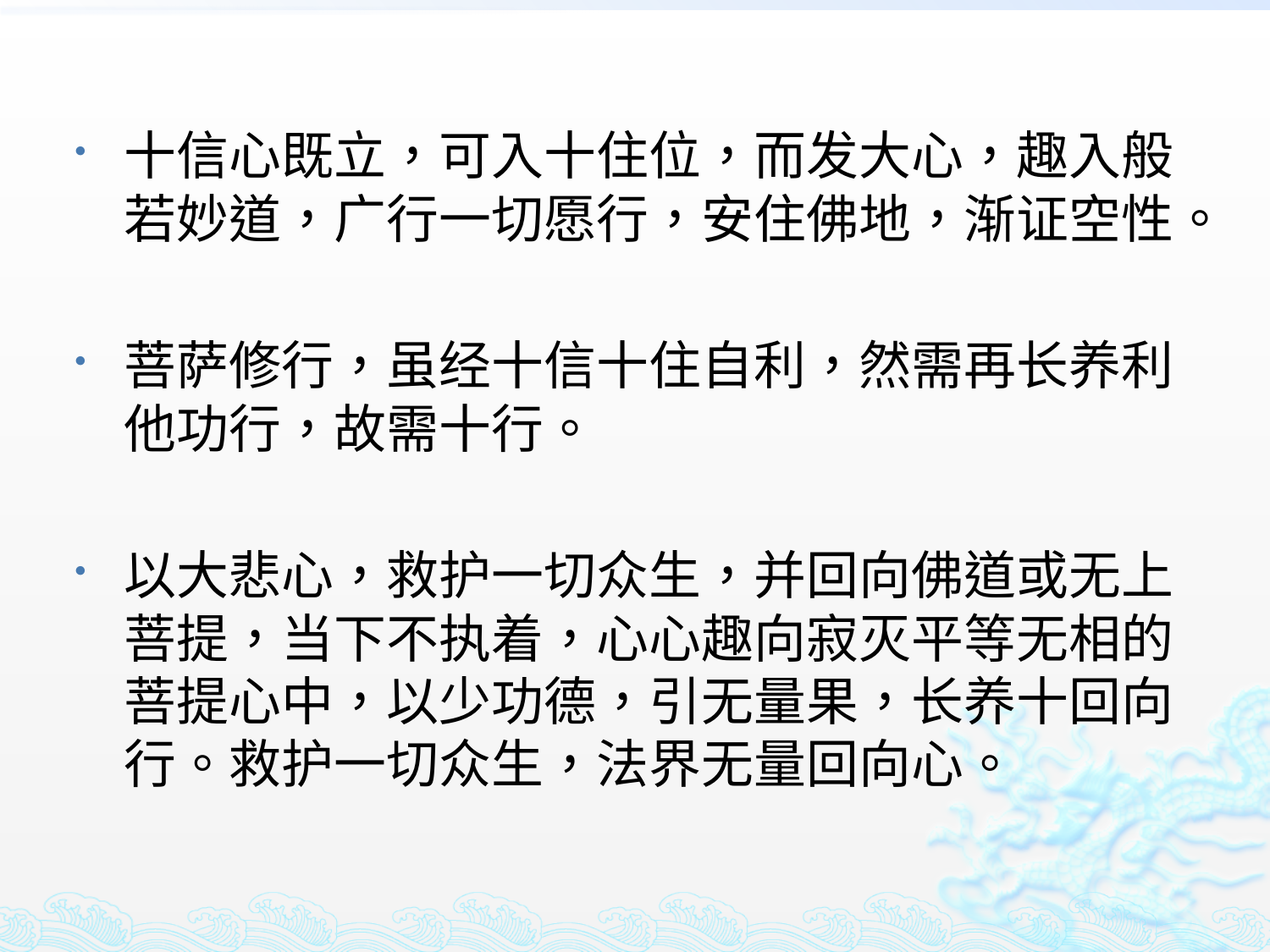

十信心既立，可入十住位，而发大心，趣入般若妙道，广行一切愿行，安住佛地，渐证空性。

菩萨修行，虽经十信十住自利，然需再长养利他功行，故需十行。

以大悲心，救护一切众生，并回向佛道或无上菩提，当下不执着，心心趣向寂灭平等无相的菩提心中，以少功德，引无量果，长养十回向行。救护一切众生，法界无量回向心。